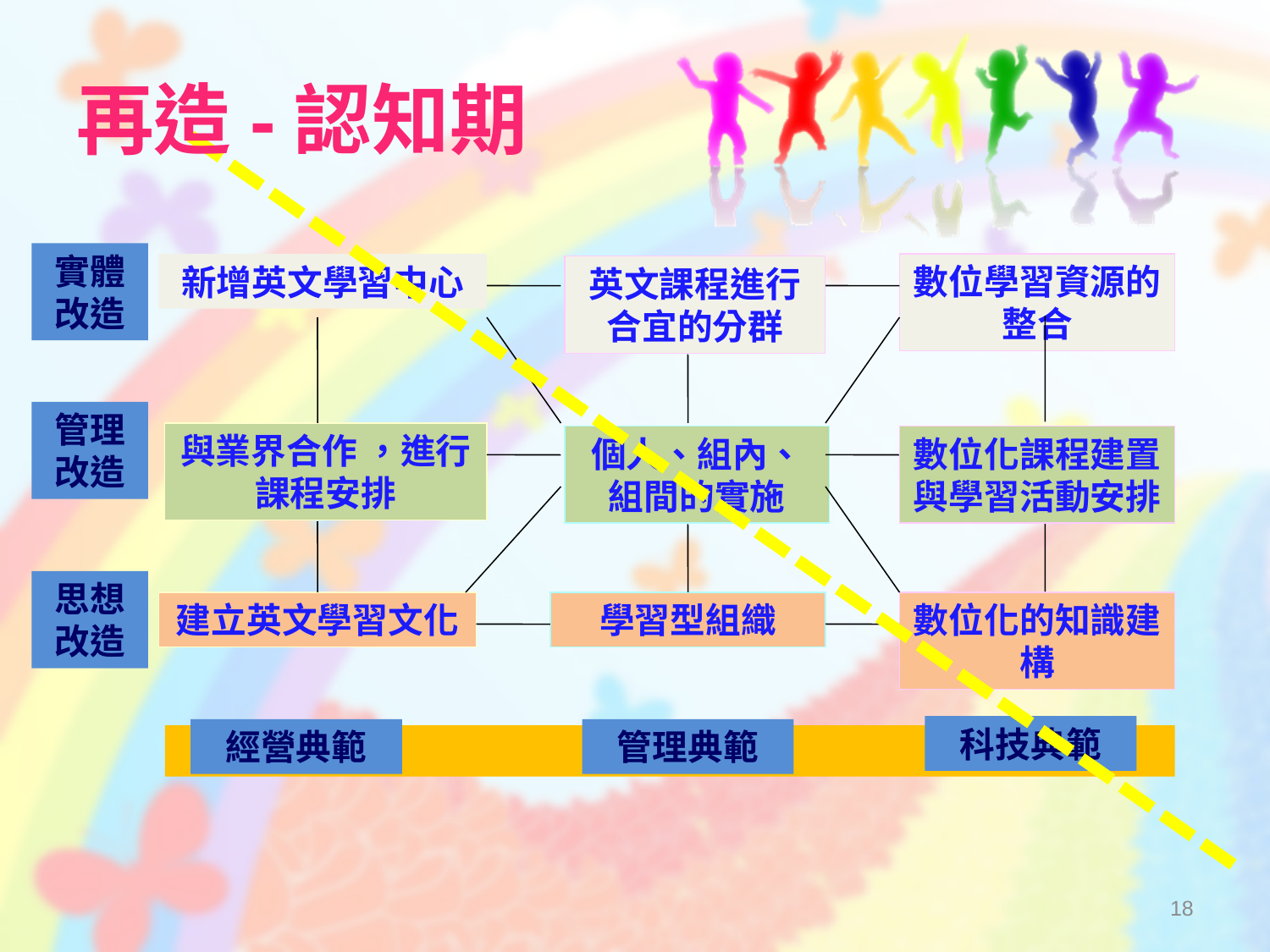

# 再造-認知期
實體改造
新增英文學習中心
數位學習資源的整合
英文課程進行合宜的分群

管理改造
與業界合作 ，進行課程安排
個人、組內、組間的實施
數位化課程建置與學習活動安排

思想改造
建立英文學習文化
學習型組織
數位化的知識建構

科技典範
經營典範
管理典範

18